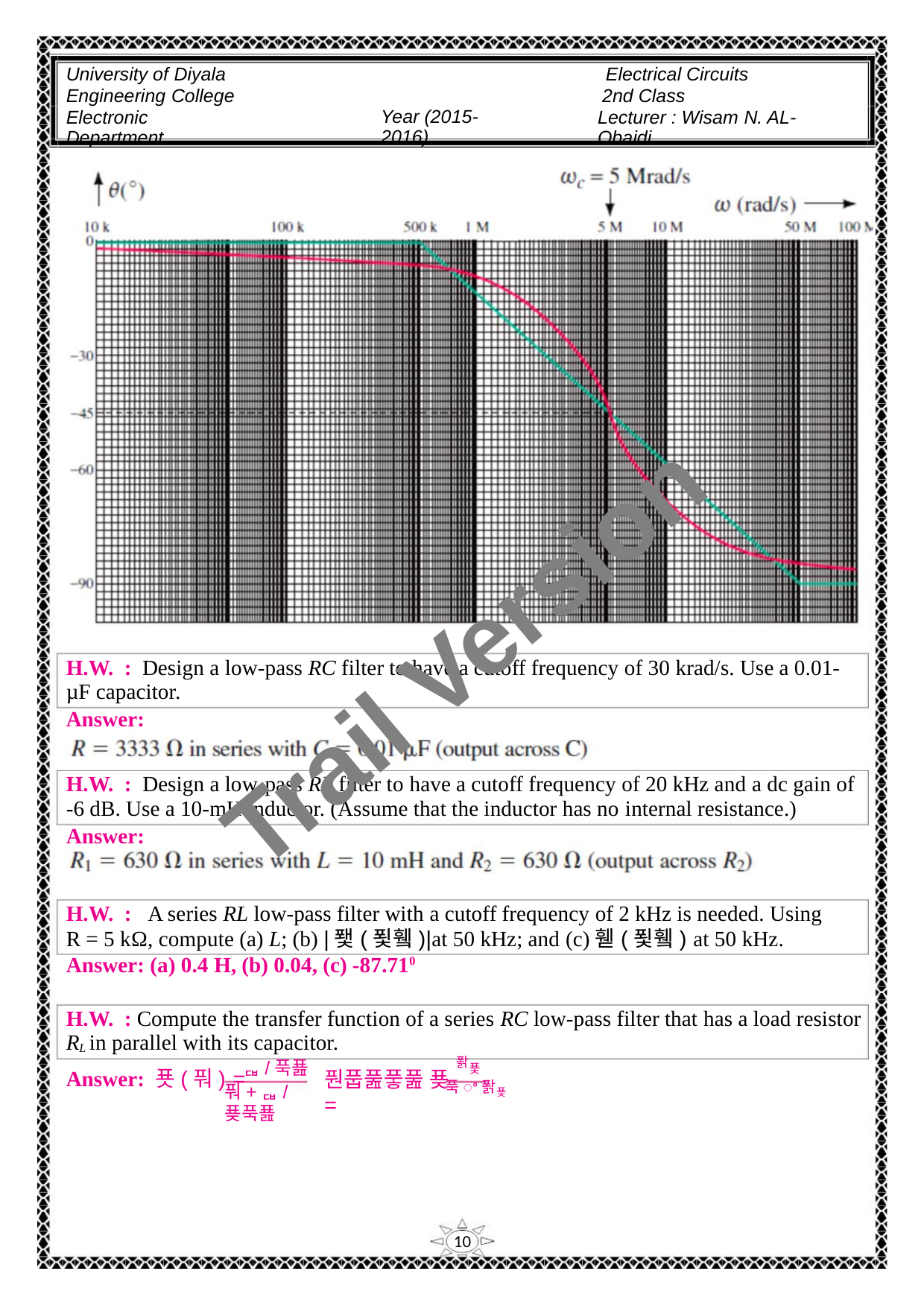

University of Diyala
Engineering College
Electronic Department
Electrical Circuits
2nd Class
Lecturer : Wisam N. AL-Obaidi
Year (2015-2016)
Trail Version
Trail Version
Trail Version
Trail Version
Trail Version
Trail Version
Trail Version
Trail Version
Trail Version
Trail Version
Trail Version
Trail Version
Trail Version
H.W. : Design a low-pass RC filter to have a cutoff frequency of 30 krad/s. Use a 0.01-
µF capacitor.
Answer:
H.W. : Design a low-pass RL filter to have a cutoff frequency of 20 kHz and a dc gain of
-6 dB. Use a 10-mH inductor. (Assume that the inductor has no internal resistance.)
Answer:
H.W. : A series RL low-pass filter with a cutoff frequency of 2 kHz is needed. Using
R = 5 kΩ, compute (a) L; (b) |퐻(푗휔)|at 50 kHz; and (c)휃(푗휔) at 50 kHz.
Answer: (a) 0.4 H, (b) 0.04, (c) -87.710
H.W. : Compute the transfer function of a series RC low-pass filter that has a load resistor
RL in parallel with its capacitor.
ퟏ/푹푪
풔+ퟏ/푲푹푪
퐑푳
푹ꢀ퐑푳
Answer: 푯(풔) =
풘풉풆풓풆 푲 =
10